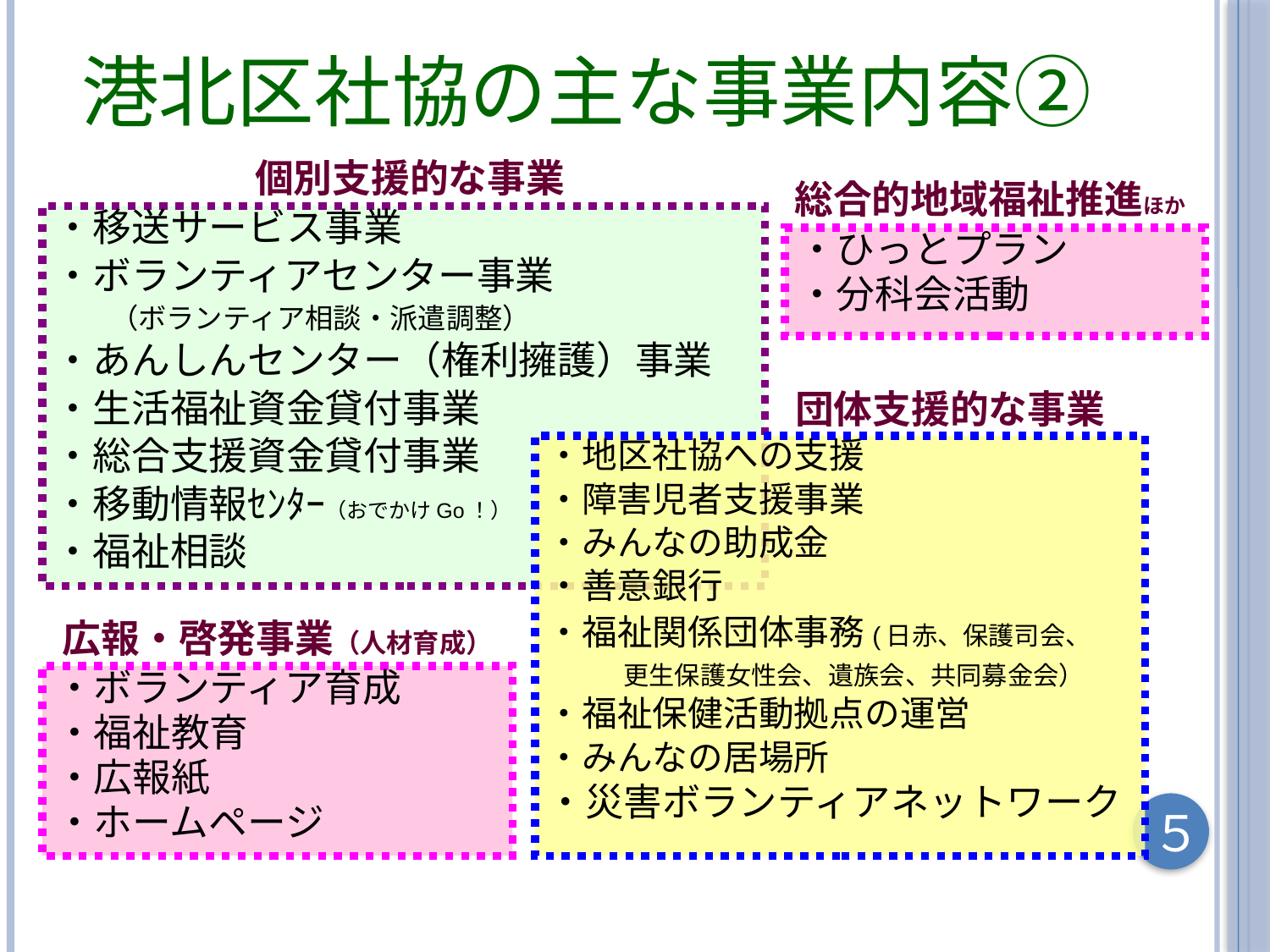

# 港北区社協の主な事業内容②
個別支援的な事業
総合的地域福祉推進ほか
・移送サービス事業
・ボランティアセンター事業
　　（ボランティア相談・派遣調整）
・あんしんセンター（権利擁護）事業
・生活福祉資金貸付事業
・総合支援資金貸付事業
・移動情報ｾﾝﾀｰ（おでかけGo！）
・福祉相談
・ひっとプラン
・分科会活動
団体支援的な事業
・地区社協への支援
・障害児者支援事業
・みんなの助成金
・善意銀行
・福祉関係団体事務(日赤、保護司会、
　　　更生保護女性会、遺族会、共同募金会）
・福祉保健活動拠点の運営
・みんなの居場所
・災害ボランティアネットワーク
広報・啓発事業（人材育成）
・ボランティア育成
・福祉教育
・広報紙
・ホームページ
５